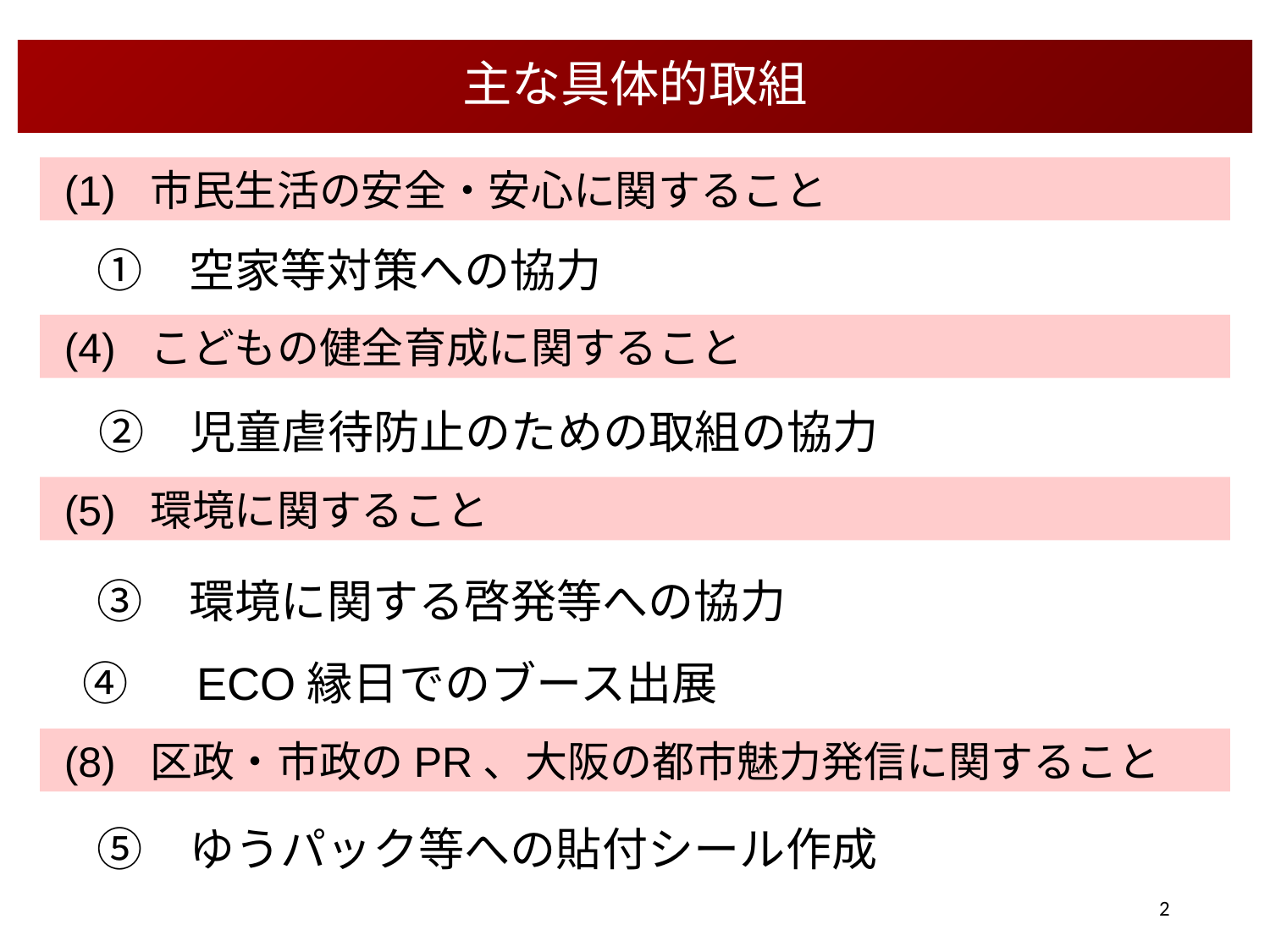

# 主な具体的取組
 (1)  市民生活の安全・安心に関すること
　①　空家等対策への協力
 (4)  こどもの健全育成に関すること
　②　児童虐待防止のための取組の協力
 (5)  環境に関すること
　③　環境に関する啓発等への協力
   ④　ECO縁日でのブース出展
 (8)  区政・市政のPR、大阪の都市魅力発信に関すること
　⑤　ゆうパック等への貼付シール作成
2